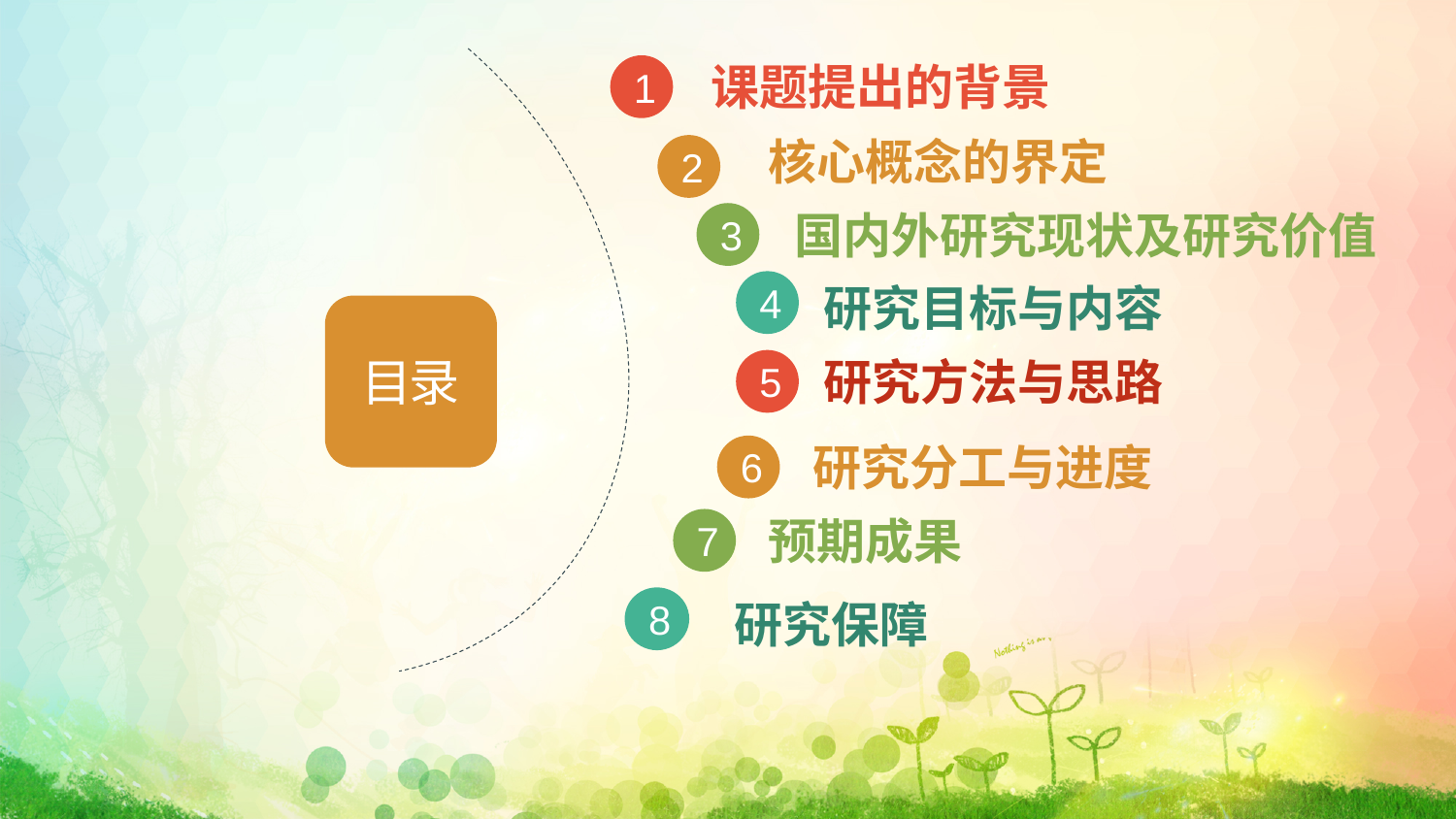

课题提出的背景
1
核心概念的界定
2
国内外研究现状及研究价值
3
4
研究目标与内容
目录
研究方法与思路
5
研究分工与进度
6
预期成果
7
8
研究保障